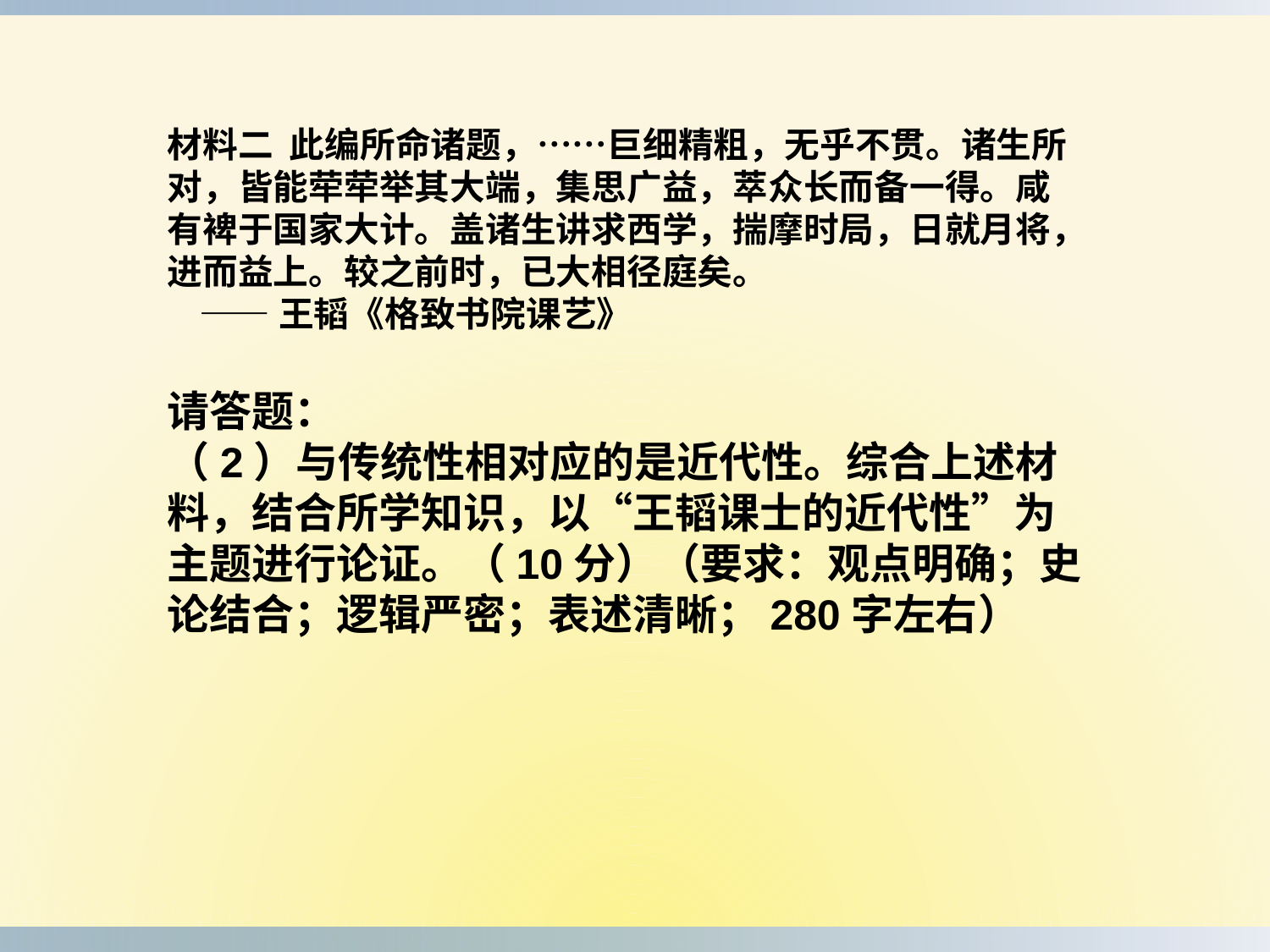

材料二  此编所命诸题，……巨细精粗，无乎不贯。诸生所对，皆能荦荦举其大端，集思广益，萃众长而备一得。咸有裨于国家大计。盖诸生讲求西学，揣摩时局，日就月将，进而益上。较之前时，已大相径庭矣。
    ——王韬《格致书院课艺》

请答题：
（2）与传统性相对应的是近代性。综合上述材料，结合所学知识，以“王韬课士的近代性”为主题进行论证。（10分）（要求：观点明确；史论结合；逻辑严密；表述清晰；280字左右）